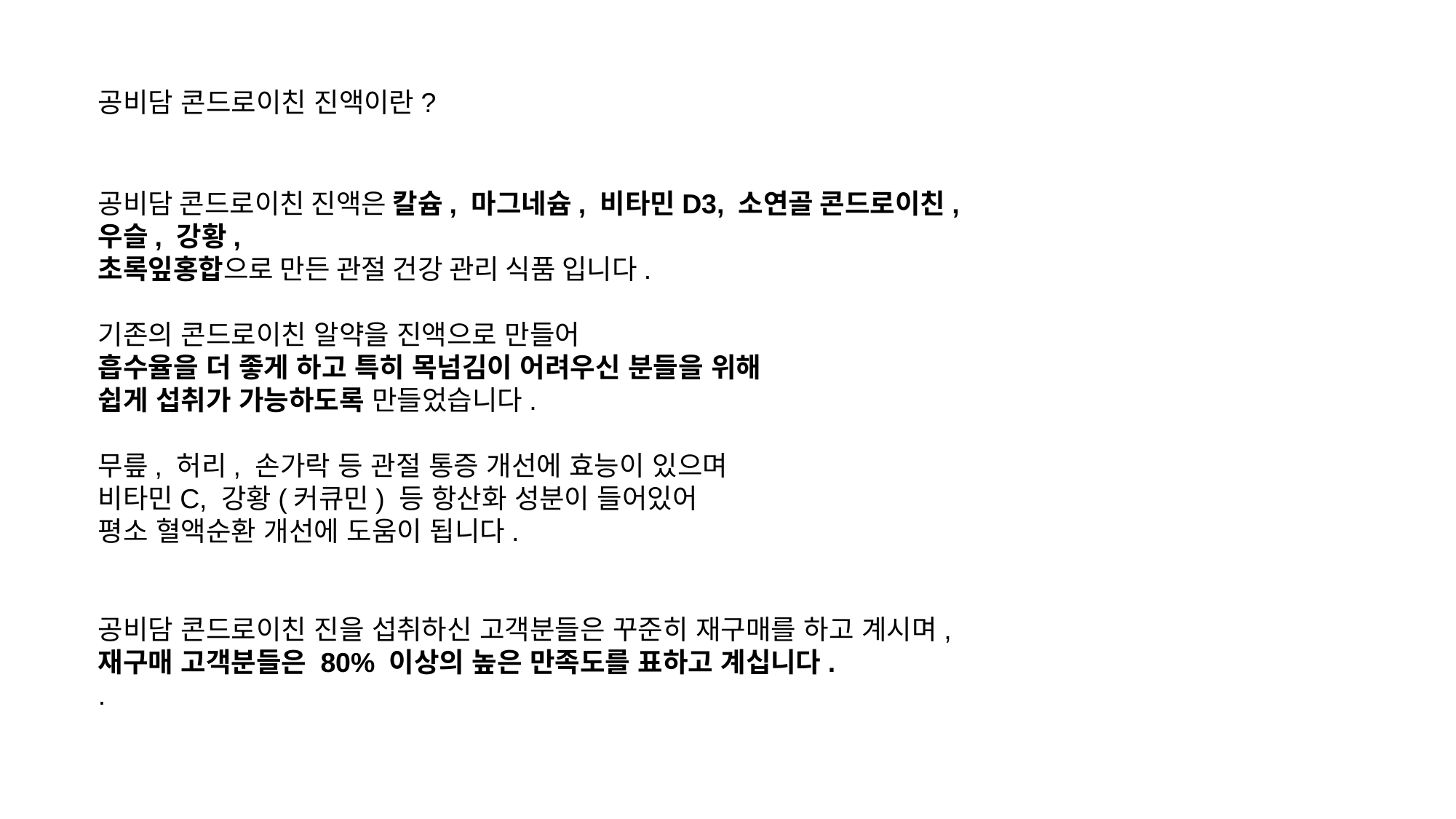

공비담 콘드로이친 진액이란?
공비담 콘드로이친 진액은 칼슘, 마그네슘, 비타민D3, 소연골 콘드로이친, 우슬, 강황,
초록잎홍합으로 만든 관절 건강 관리 식품 입니다.

기존의 콘드로이친 알약을 진액으로 만들어
흡수율을 더 좋게 하고 특히 목넘김이 어려우신 분들을 위해
쉽게 섭취가 가능하도록 만들었습니다.
무릎, 허리, 손가락 등 관절 통증 개선에 효능이 있으며
비타민C, 강황(커큐민) 등 항산화 성분이 들어있어
평소 혈액순환 개선에 도움이 됩니다.

공비담 콘드로이친 진을 섭취하신 고객분들은 꾸준히 재구매를 하고 계시며,
재구매 고객분들은 80% 이상의 높은 만족도를 표하고 계십니다.
.